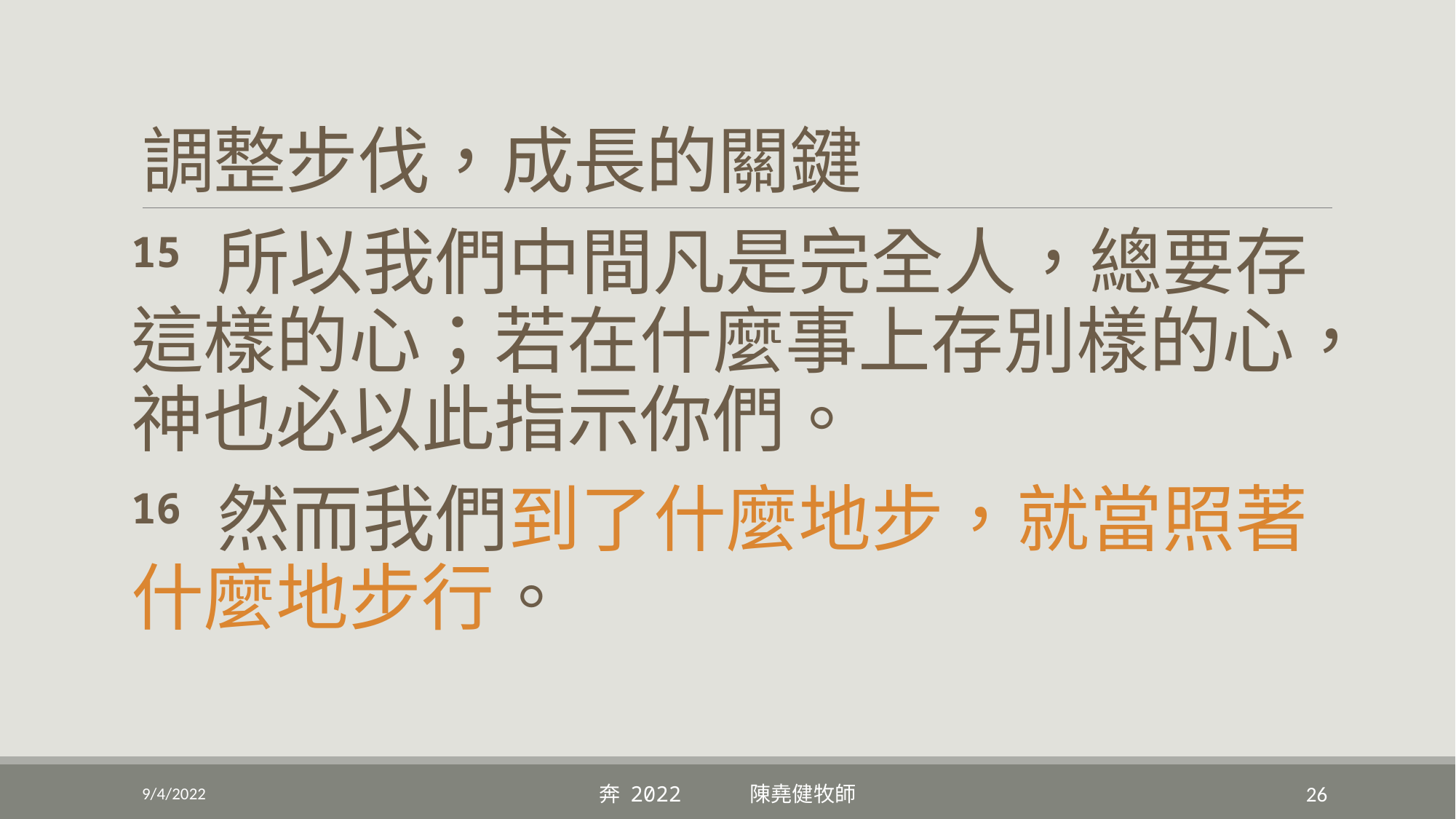

# 調整步伐，成長的關鍵
15 所以我們中間凡是完全人，總要存這樣的心；若在什麼事上存別樣的心，神也必以此指示你們。
16 然而我們到了什麼地步，就當照著什麼地步行。
9/4/2022
奔 2022     陳堯健牧師
26